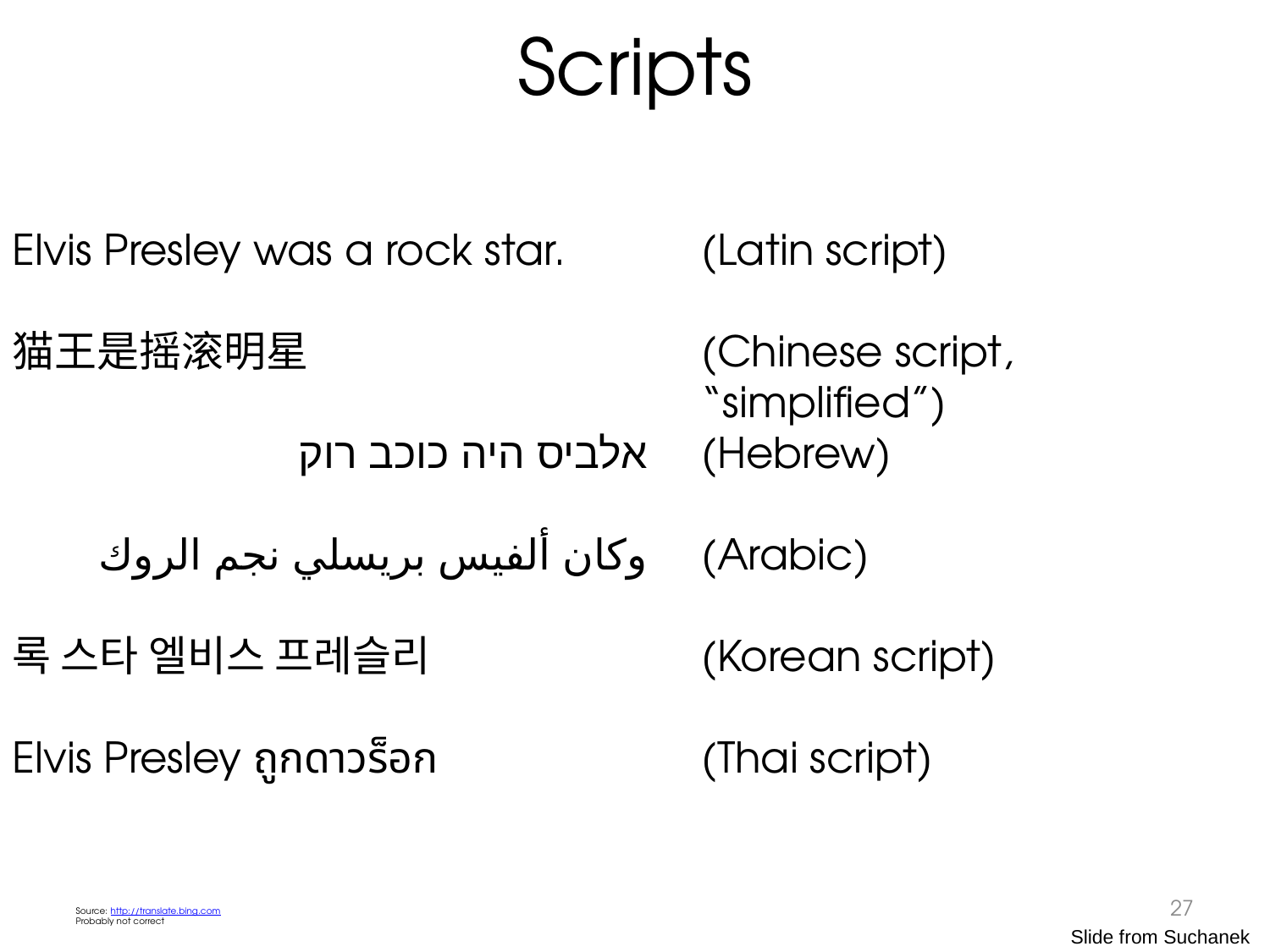

# Scripts
Elvis Presley was a rock star.

猫王是摇滚明星

אלביס היה כוכב רוק

وكان ألفيس بريسلي نجم الروك

록 스타 엘비스 프레슬리

Elvis Presley ถูกดาวร็อก
(Latin script)

(Chinese script, “simplified”)
(Hebrew)

(Arabic)

(Korean script)

(Thai script)
27
Source: http://translate.bing.com
Probably not correct
Slide from Suchanek